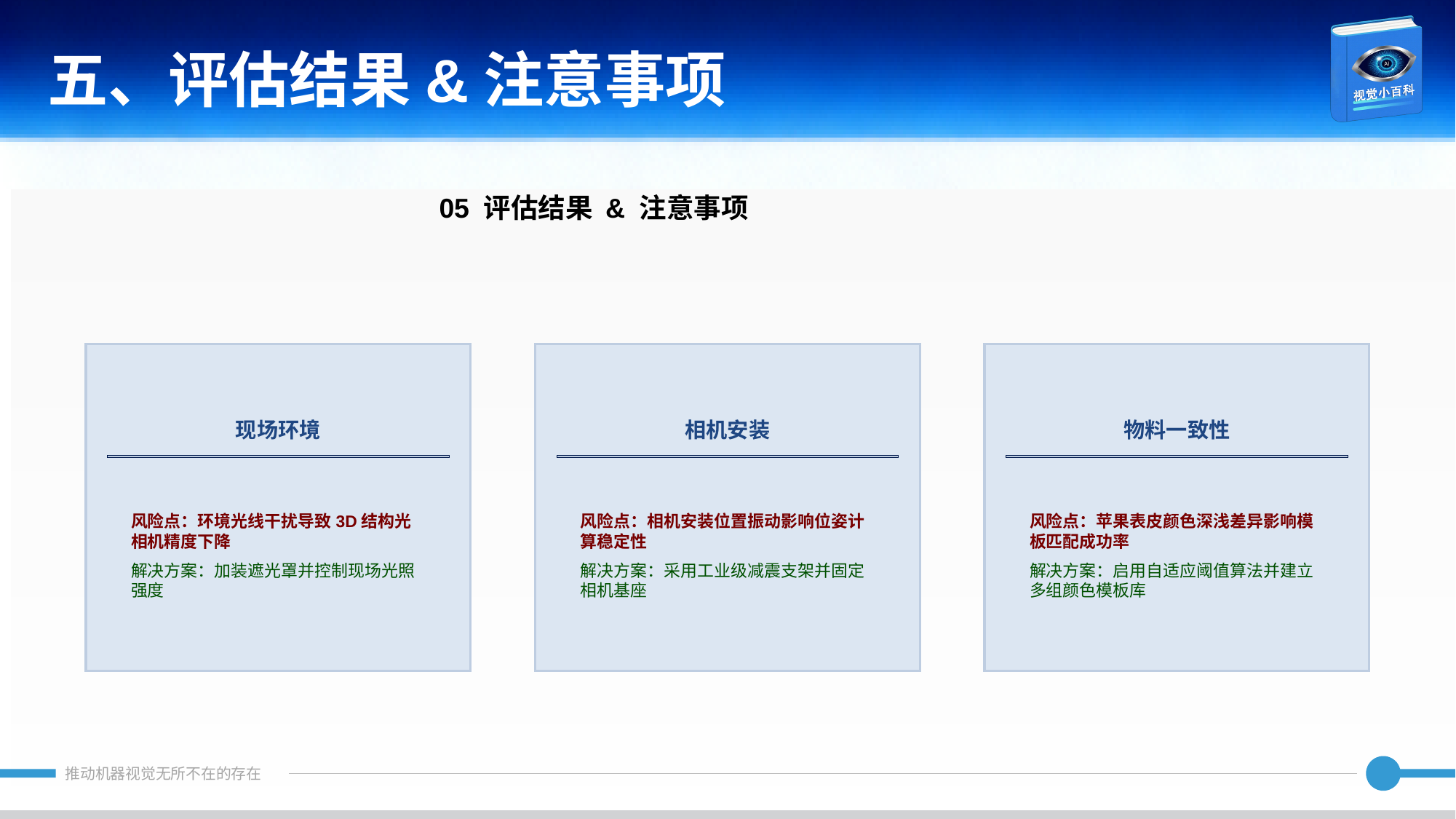

五、评估结果&注意事项

05 评估结果 & 注意事项

现场环境

相机安装

物料一致性

风险点：环境光线干扰导致3D结构光相机精度下降
解决方案：加装遮光罩并控制现场光照强度

风险点：相机安装位置振动影响位姿计算稳定性
解决方案：采用工业级减震支架并固定相机基座

风险点：苹果表皮颜色深浅差异影响模板匹配成功率
解决方案：启用自适应阈值算法并建立多组颜色模板库
11